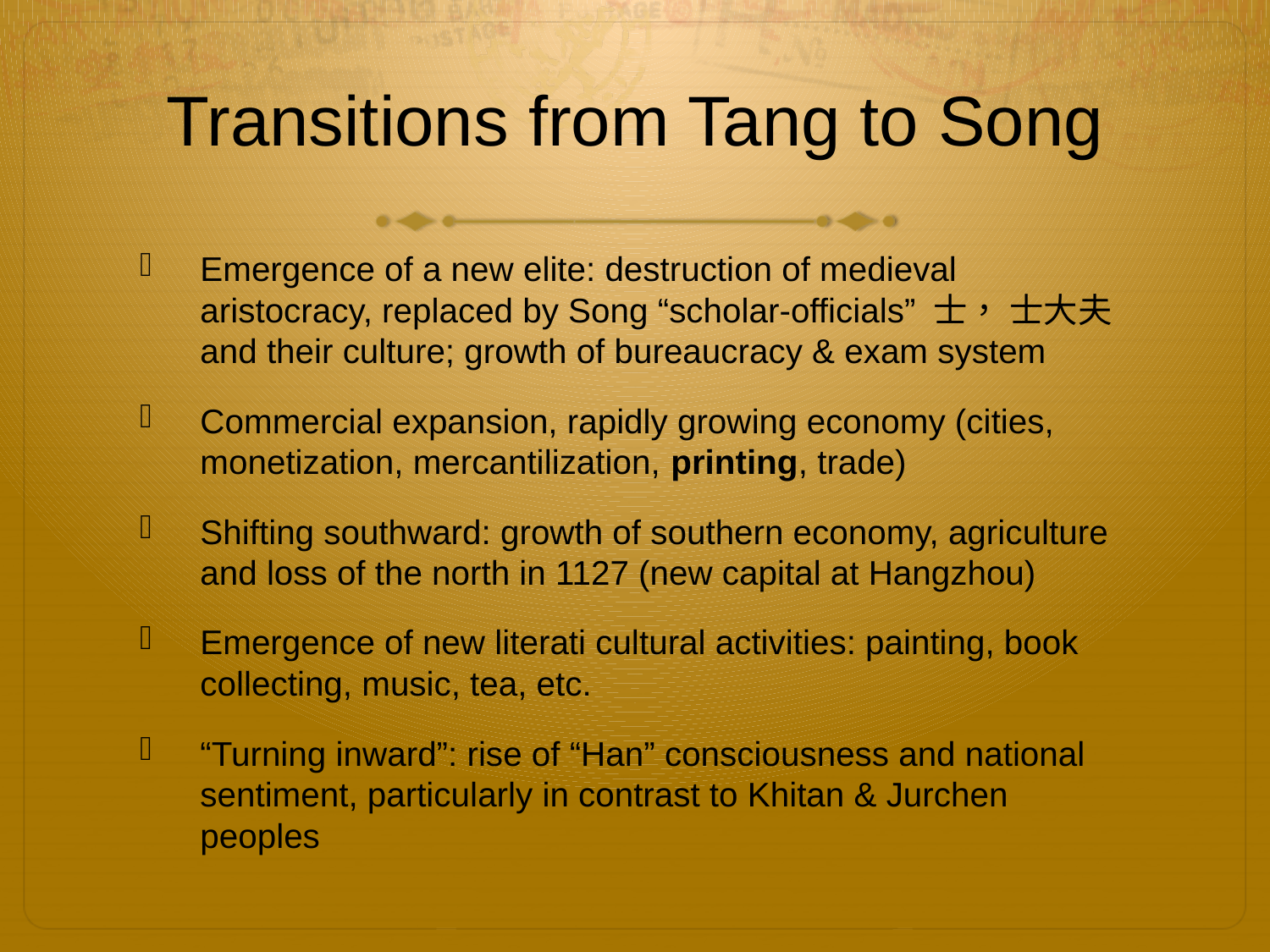

# Transitions from Tang to Song
Emergence of a new elite: destruction of medieval aristocracy, replaced by Song “scholar-officials” 士， 士大夫 and their culture; growth of bureaucracy & exam system
Commercial expansion, rapidly growing economy (cities, monetization, mercantilization, printing, trade)
Shifting southward: growth of southern economy, agriculture and loss of the north in 1127 (new capital at Hangzhou)
Emergence of new literati cultural activities: painting, book collecting, music, tea, etc.
“Turning inward”: rise of “Han” consciousness and national sentiment, particularly in contrast to Khitan & Jurchen peoples